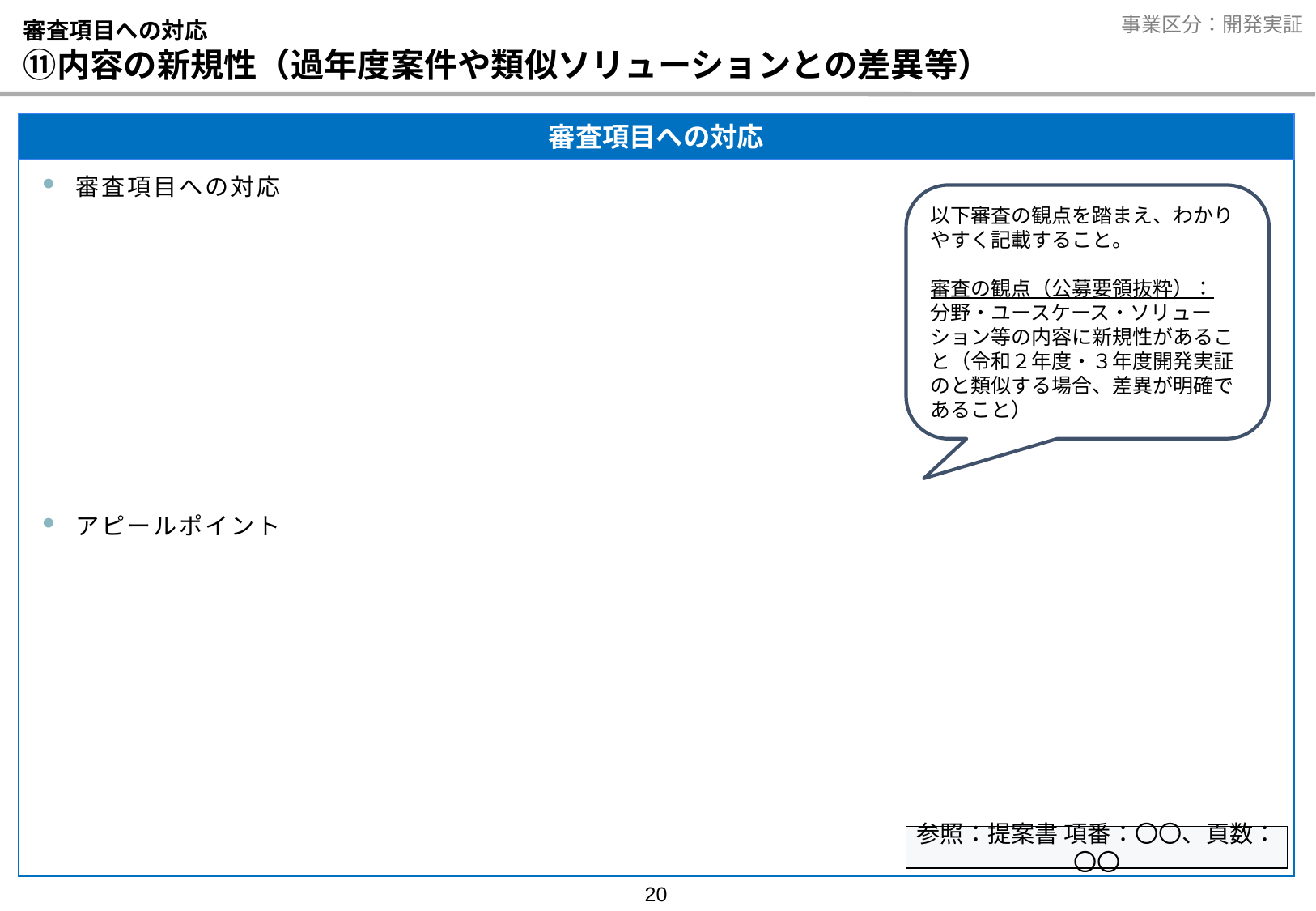

# 審査項目への対応 ⑪内容の新規性（過年度案件や類似ソリューションとの差異等）
審査項目への対応
審査項目への対応

アピールポイント

以下審査の観点を踏まえ、わかりやすく記載すること。

審査の観点（公募要領抜粋）：
分野・ユースケース・ソリューション等の内容に新規性があること（令和２年度・３年度開発実証のと類似する場合、差異が明確であること）
参照：提案書 項番：〇〇、頁数：〇〇